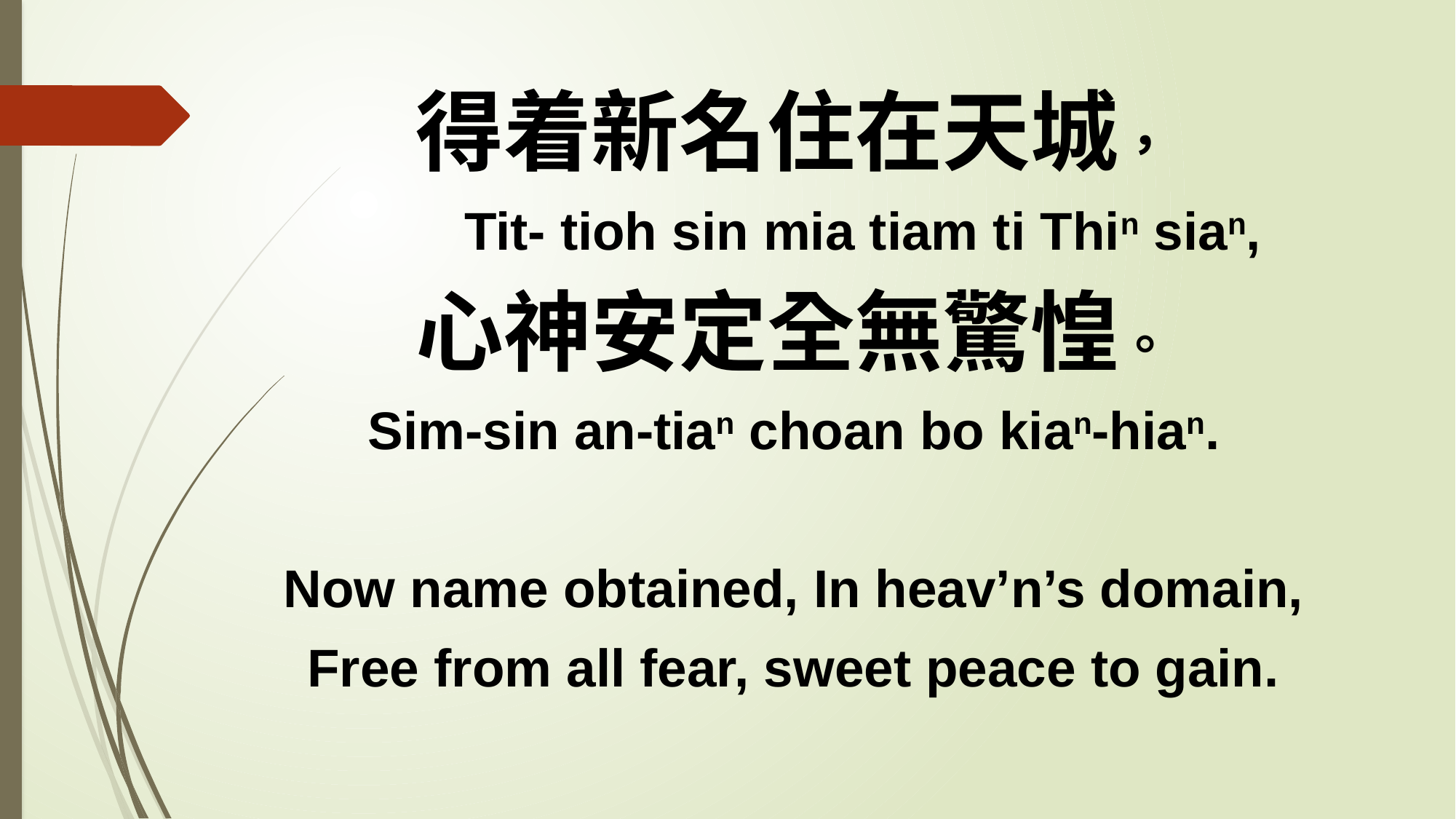

得着新名住在天城，
             Tit- tioh sin mia tiam ti Thin sian,
心神安定全無驚惶。
Sim-sin an-tian choan bo kian-hian.

Now name obtained, In heav’n’s domain,
Free from all fear, sweet peace to gain.